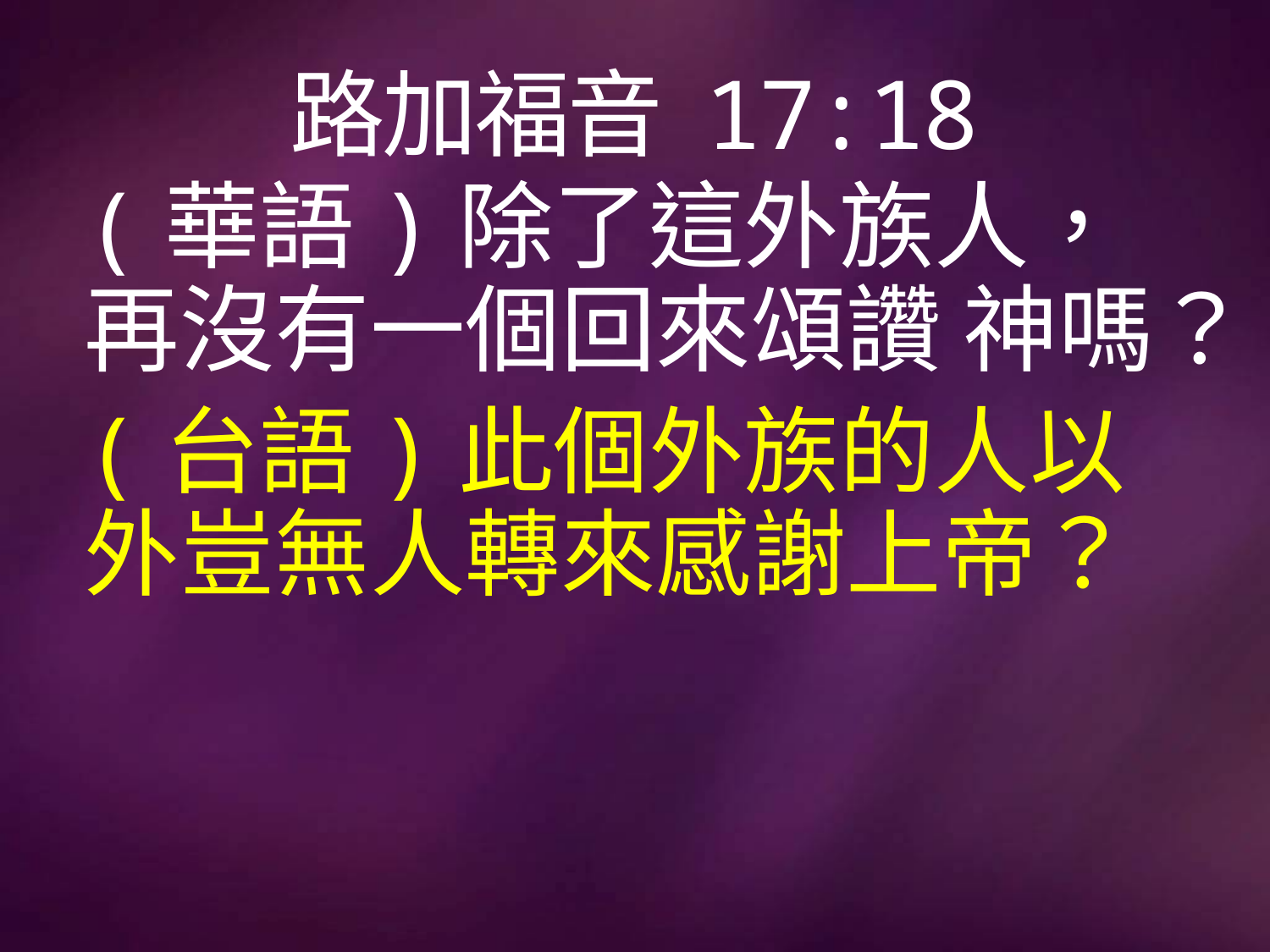

# 路加福音 17:18
(華語)除了這外族人，再沒有一個回來頌讚 神嗎？
(台語)此個外族的人以外豈無人轉來感謝上帝？